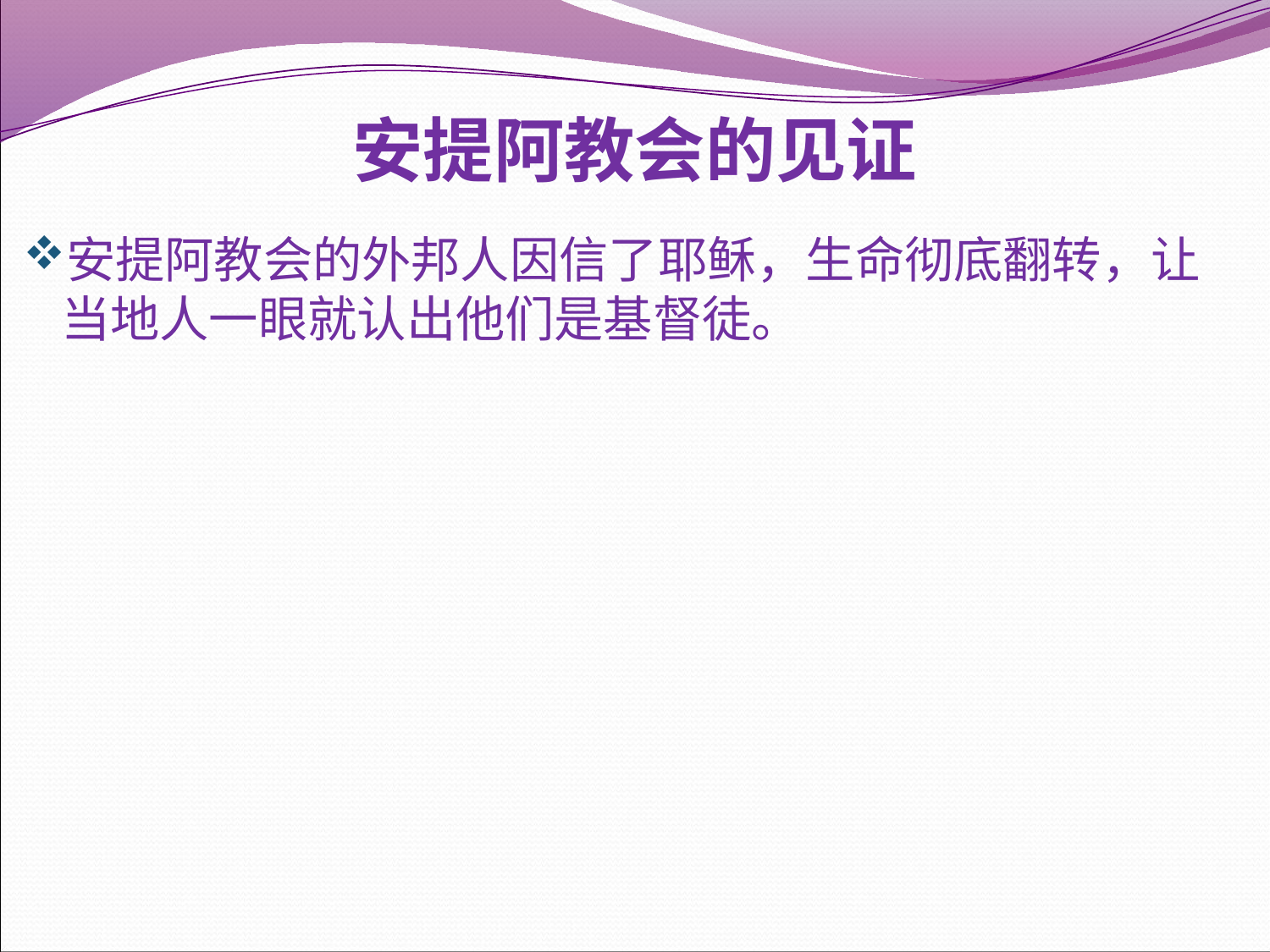

# 安提阿教会的见证
安提阿教会的外邦人因信了耶稣，生命彻底翻转，让当地人一眼就认出他们是基督徒。